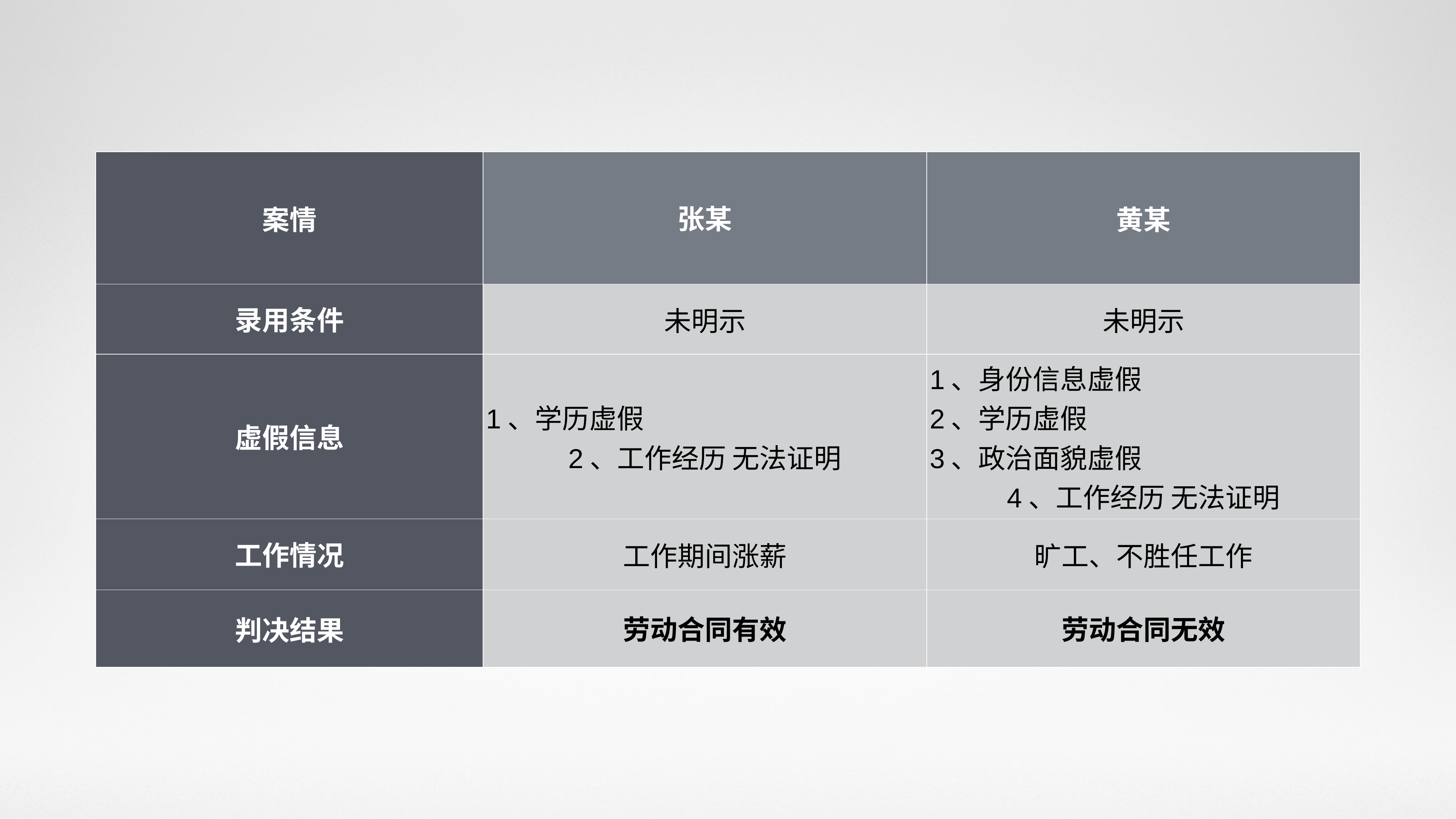

| 案情 | 张某 | 黄某 |
| --- | --- | --- |
| 录用条件 | 未明示 | 未明示 |
| 虚假信息 | 1、学历虚假 2、工作经历 无法证明 | 1、身份信息虚假 2、学历虚假 3、政治面貌虚假 4、工作经历 无法证明 |
| 工作情况 | 工作期间涨薪 | 旷工、不胜任工作 |
| 判决结果 | 劳动合同有效 | 劳动合同无效 |